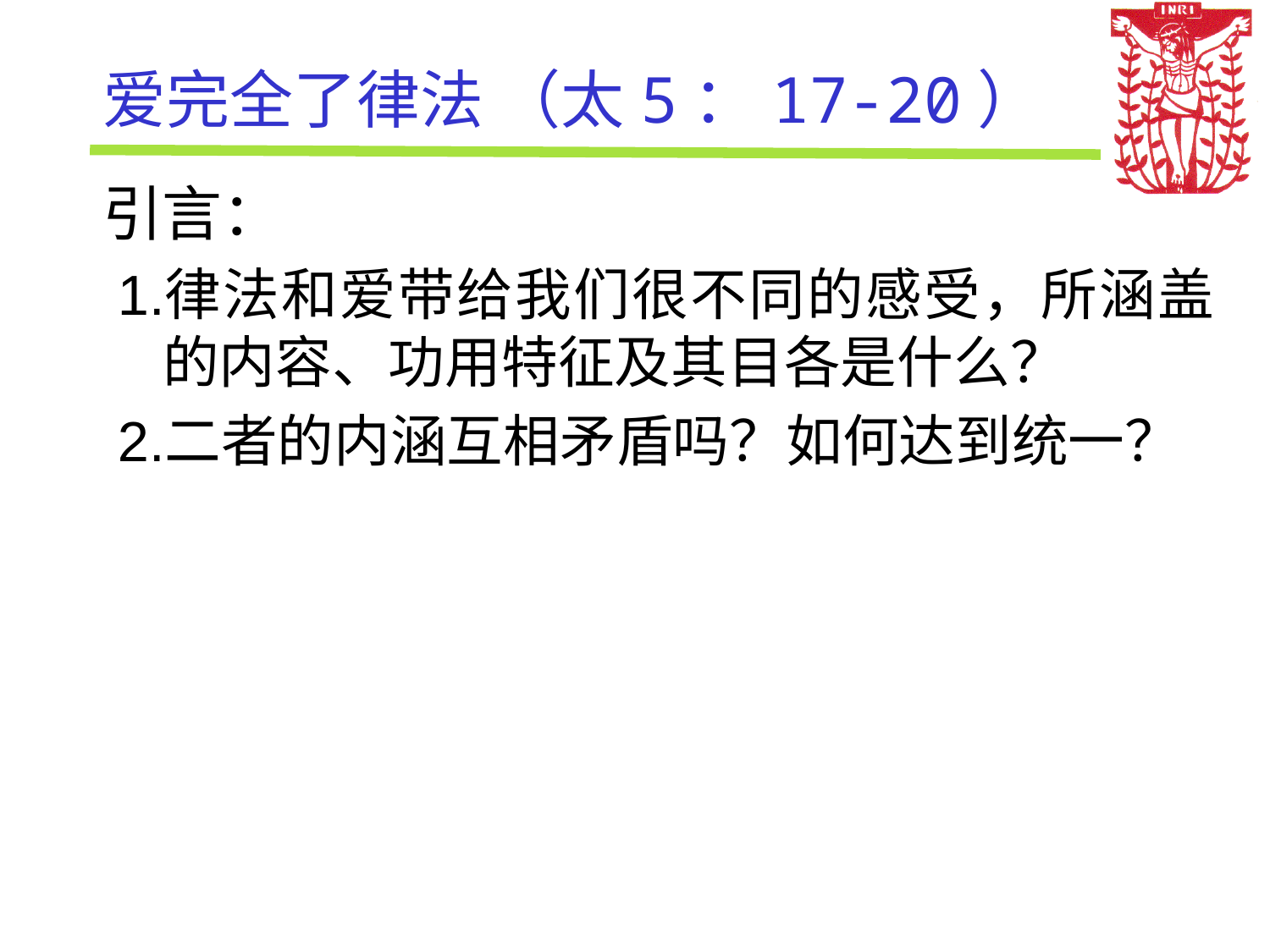

# 爱完全了律法 （太5：17-20）
引言：
律法和爱带给我们很不同的感受，所涵盖的内容、功用特征及其目各是什么？
二者的内涵互相矛盾吗？如何达到统一？